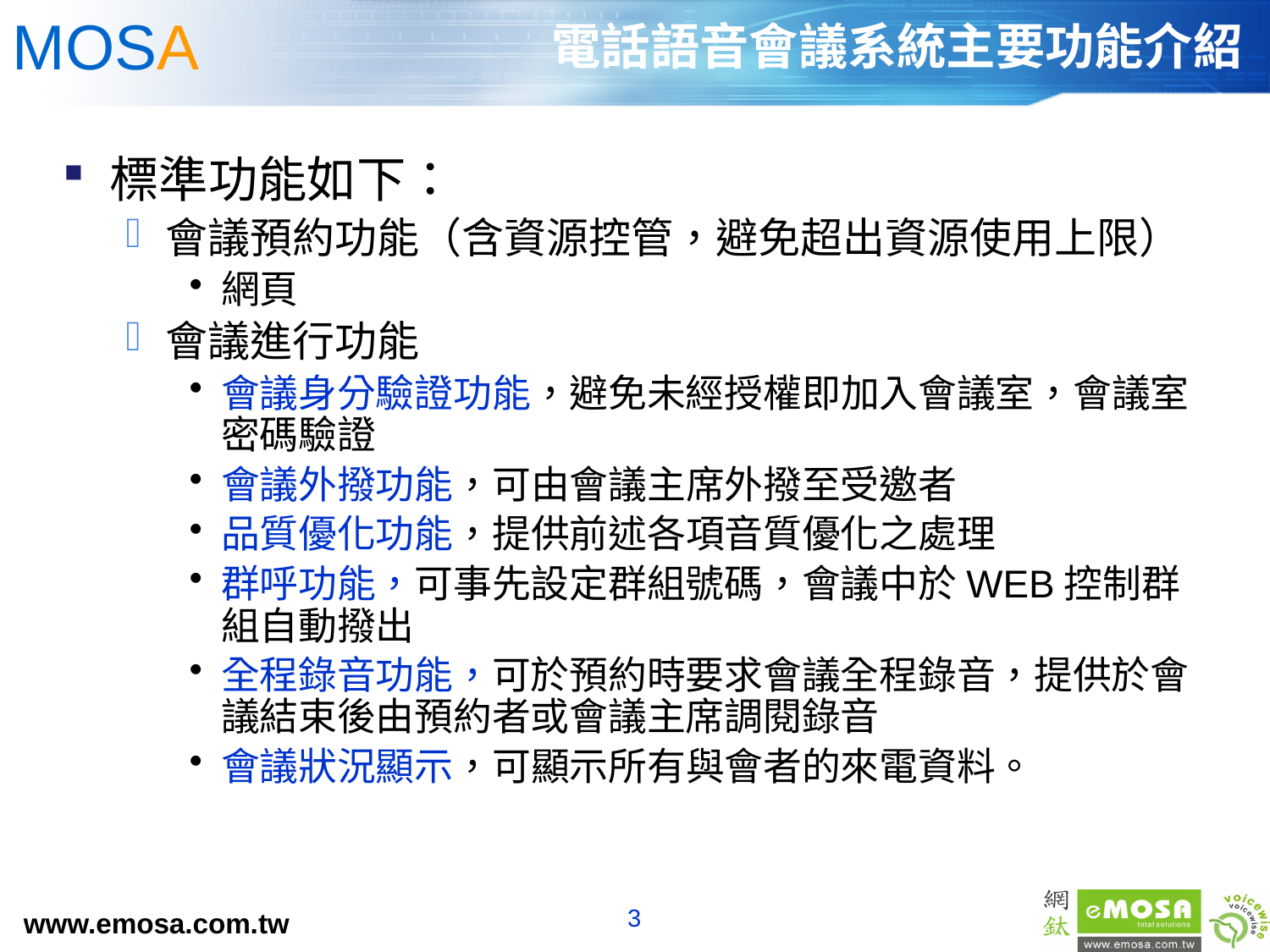

# 電話語音會議系統主要功能介紹
標準功能如下：
會議預約功能（含資源控管，避免超出資源使用上限）
網頁
會議進行功能
會議身分驗證功能，避免未經授權即加入會議室，會議室密碼驗證
會議外撥功能，可由會議主席外撥至受邀者
品質優化功能，提供前述各項音質優化之處理
群呼功能，可事先設定群組號碼，會議中於WEB控制群組自動撥出
全程錄音功能，可於預約時要求會議全程錄音，提供於會議結束後由預約者或會議主席調閱錄音
會議狀況顯示，可顯示所有與會者的來電資料。